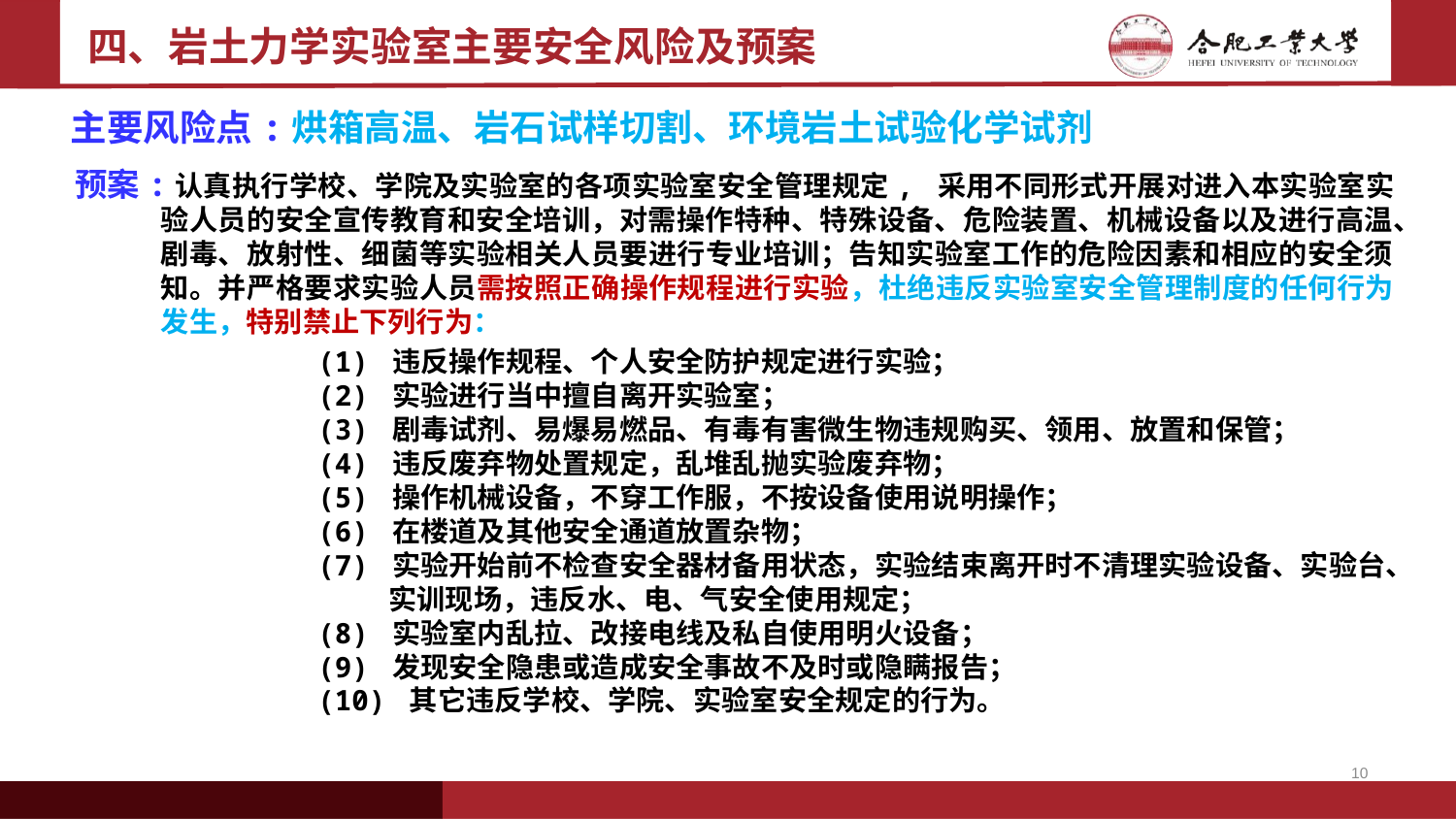

# 四、岩土力学实验室主要安全风险及预案
主要风险点:烘箱高温、岩石试样切割、环境岩土试验化学试剂
预案:认真执行学校、学院及实验室的各项实验室安全管理规定, 采用不同形式开展对进入本实验室实验人员的安全宣传教育和安全培训，对需操作特种、特殊设备、危险装置、机械设备以及进行高温、剧毒、放射性、细菌等实验相关人员要进行专业培训；告知实验室工作的危险因素和相应的安全须知。并严格要求实验人员需按照正确操作规程进行实验，杜绝违反实验室安全管理制度的任何行为发生，特别禁止下列行为：
(1) 违反操作规程、个人安全防护规定进行实验；
(2) 实验进行当中擅自离开实验室；
(3) 剧毒试剂、易爆易燃品、有毒有害微生物违规购买、领用、放置和保管；
(4) 违反废弃物处置规定，乱堆乱抛实验废弃物；
(5) 操作机械设备，不穿工作服，不按设备使用说明操作；
(6) 在楼道及其他安全通道放置杂物；
(7) 实验开始前不检查安全器材备用状态，实验结束离开时不清理实验设备、实验台、实训现场，违反水、电、气安全使用规定；
(8) 实验室内乱拉、改接电线及私自使用明火设备；
(9) 发现安全隐患或造成安全事故不及时或隐瞒报告；
(10) 其它违反学校、学院、实验室安全规定的行为。